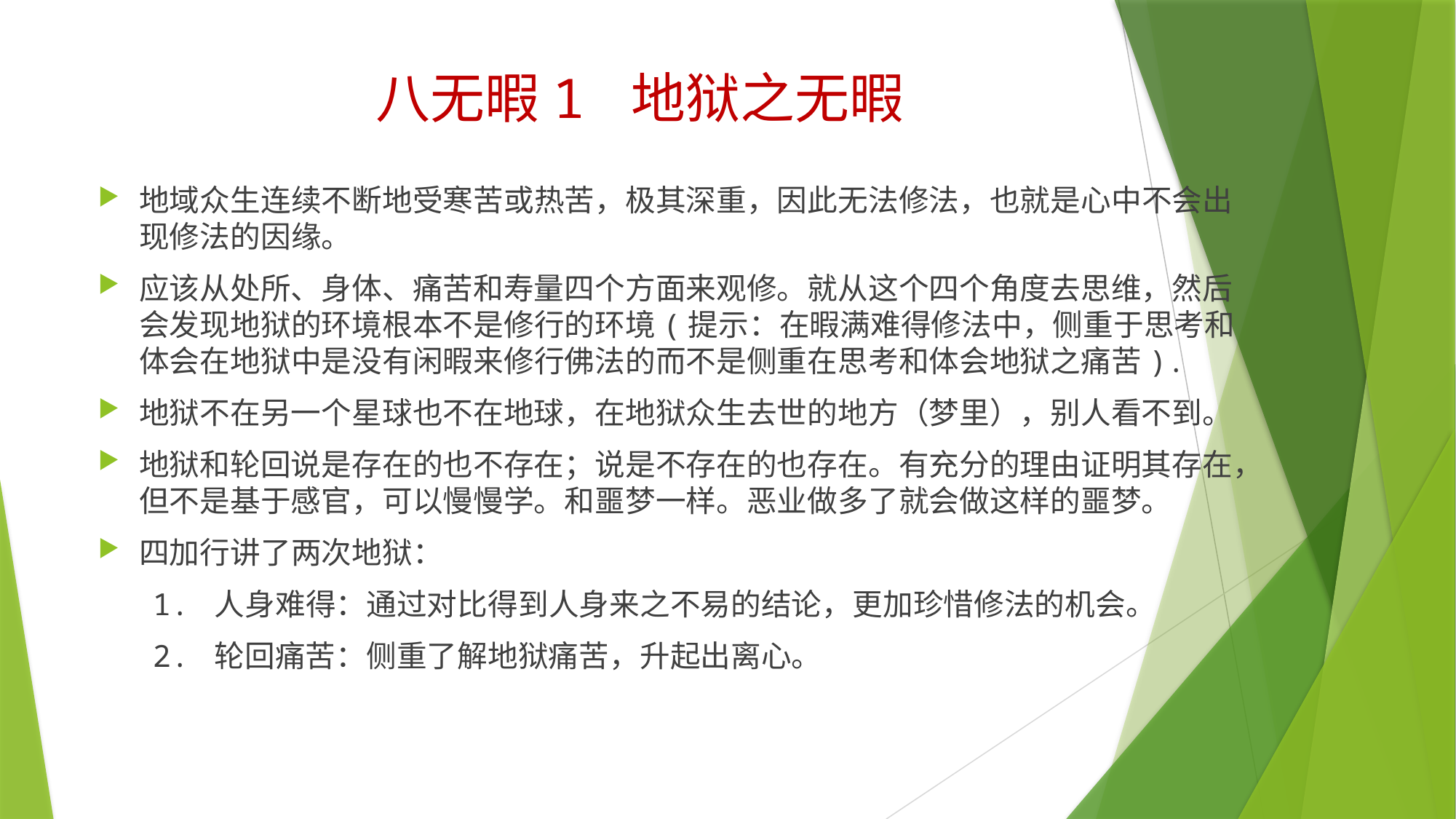

# 八无暇1 地狱之无暇
地域众生连续不断地受寒苦或热苦，极其深重，因此无法修法，也就是心中不会出现修法的因缘。
应该从处所、身体、痛苦和寿量四个方面来观修。就从这个四个角度去思维，然后会发现地狱的环境根本不是修行的环境(提示：在暇满难得修法中，侧重于思考和体会在地狱中是没有闲暇来修行佛法的而不是侧重在思考和体会地狱之痛苦).
地狱不在另一个星球也不在地球，在地狱众生去世的地方（梦里），别人看不到。
地狱和轮回说是存在的也不存在；说是不存在的也存在。有充分的理由证明其存在，但不是基于感官，可以慢慢学。和噩梦一样。恶业做多了就会做这样的噩梦。
四加行讲了两次地狱：
   1. 人身难得：通过对比得到人身来之不易的结论，更加珍惜修法的机会。
   2. 轮回痛苦：侧重了解地狱痛苦，升起出离心。